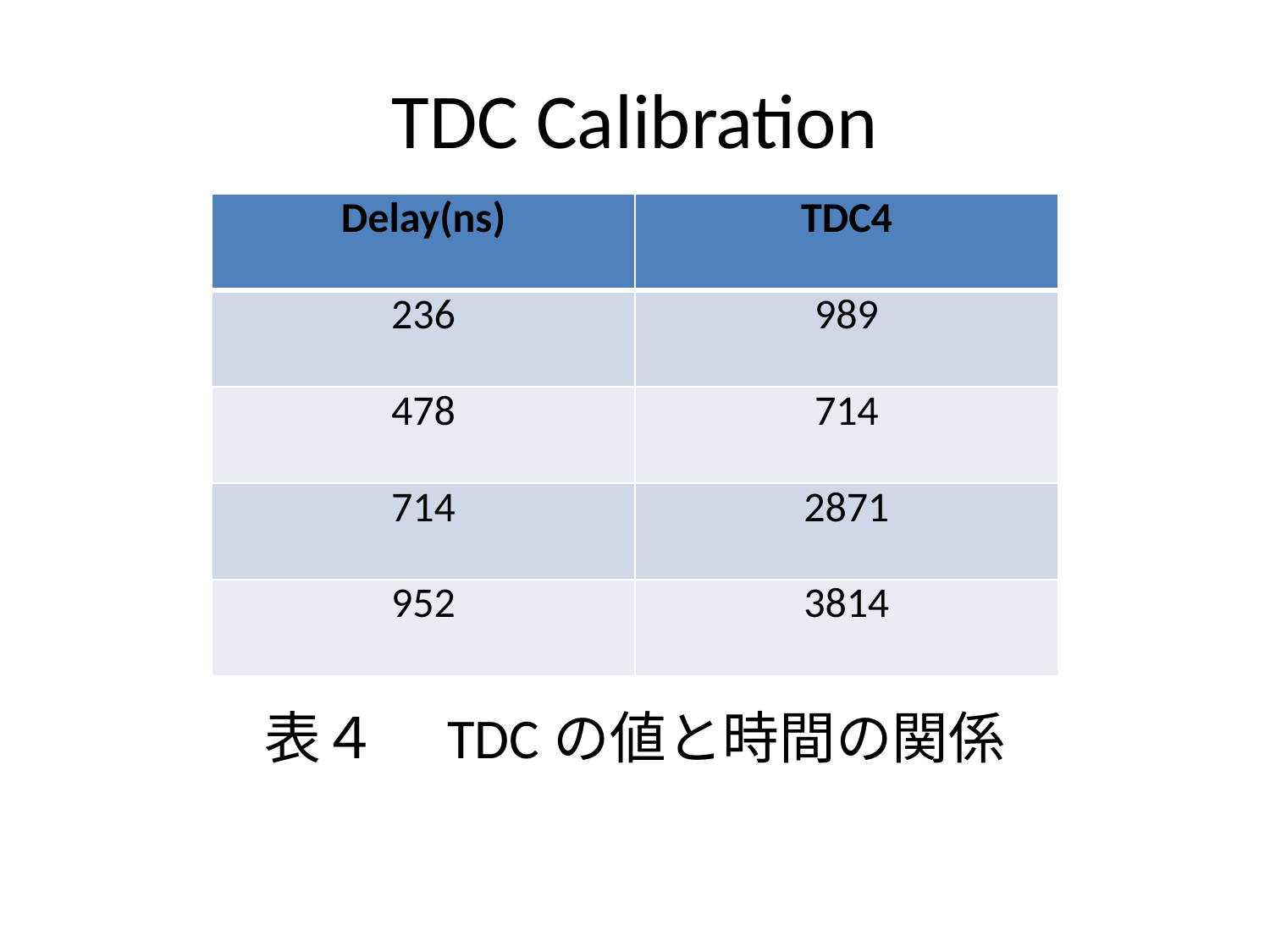

# TDC Calibration
| Delay(ns) | TDC4 |
| --- | --- |
| 236 | 989 |
| 478 | 714 |
| 714 | 2871 |
| 952 | 3814 |

表４　TDCの値と時間の関係